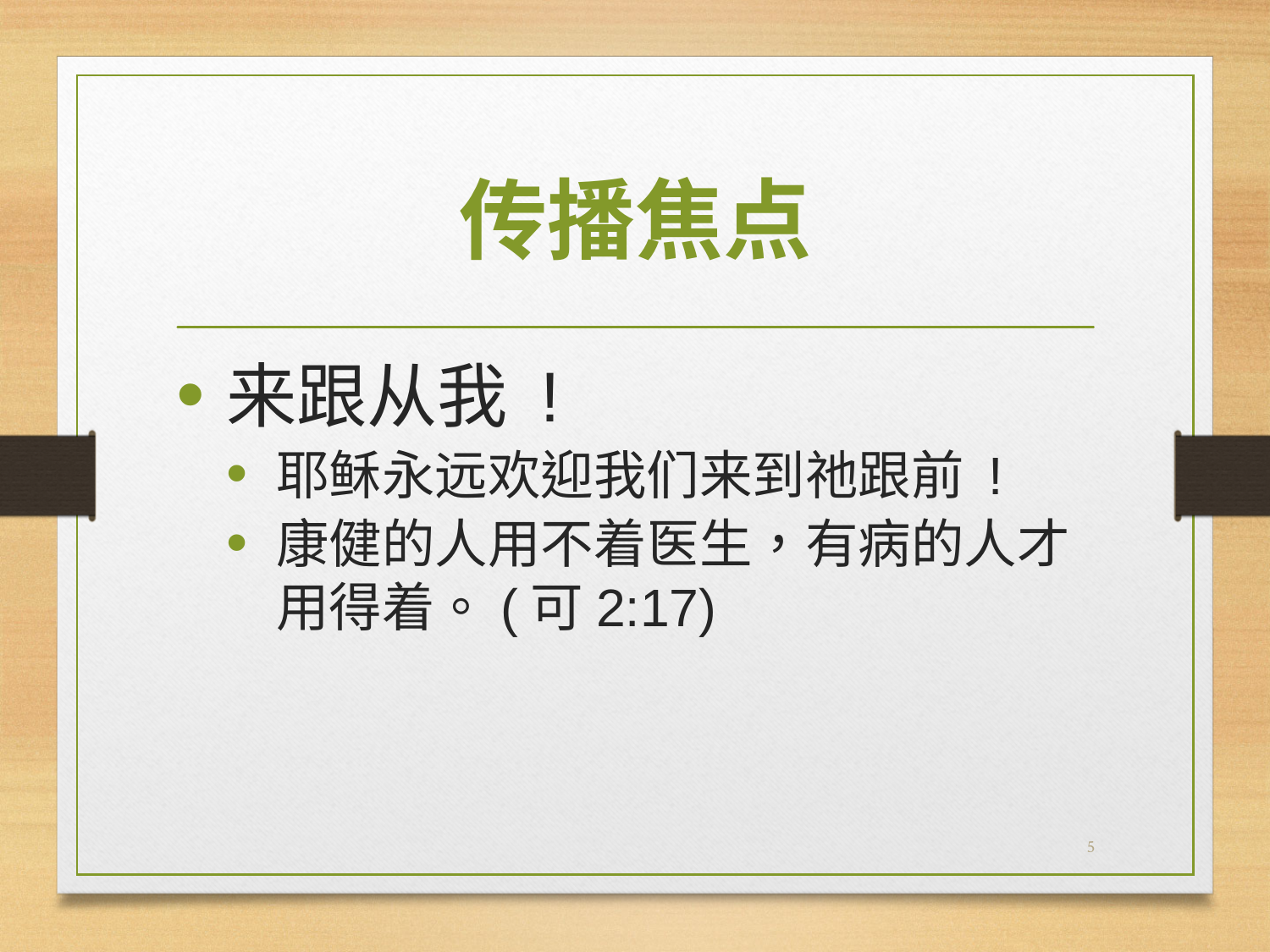

# 传播焦点
来跟从我 !
耶稣永远欢迎我们来到祂跟前 !
康健的人用不着医生，有病的人才用得着。(可2:17)
5